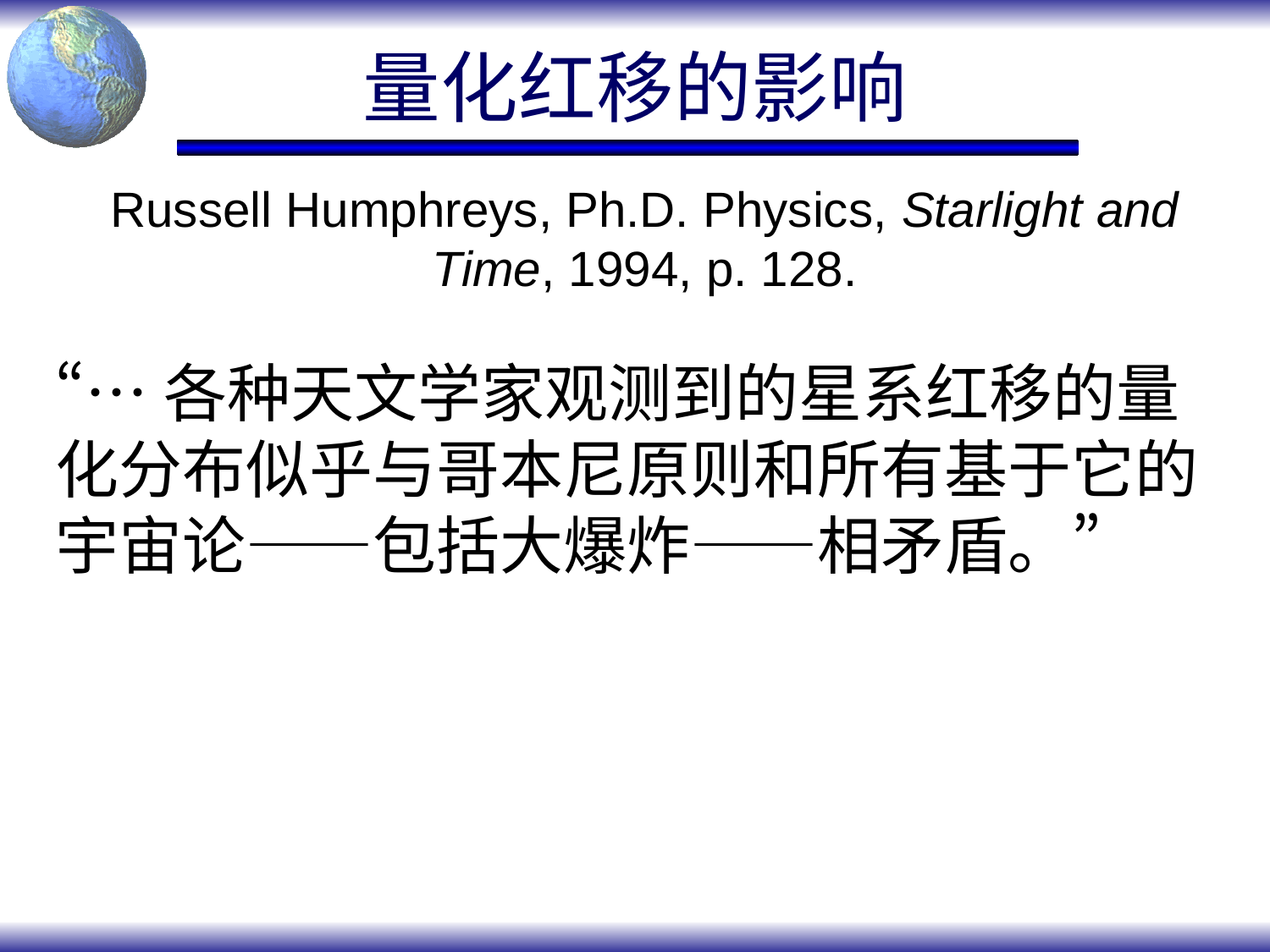

# 量化红移的影响
Russell Humphreys, Ph.D. Physics, Starlight and Time, 1994, p. 128.
“…各种天文学家观测到的星系红移的量化分布似乎与哥本尼原则和所有基于它的宇宙论——包括大爆炸——相矛盾。”